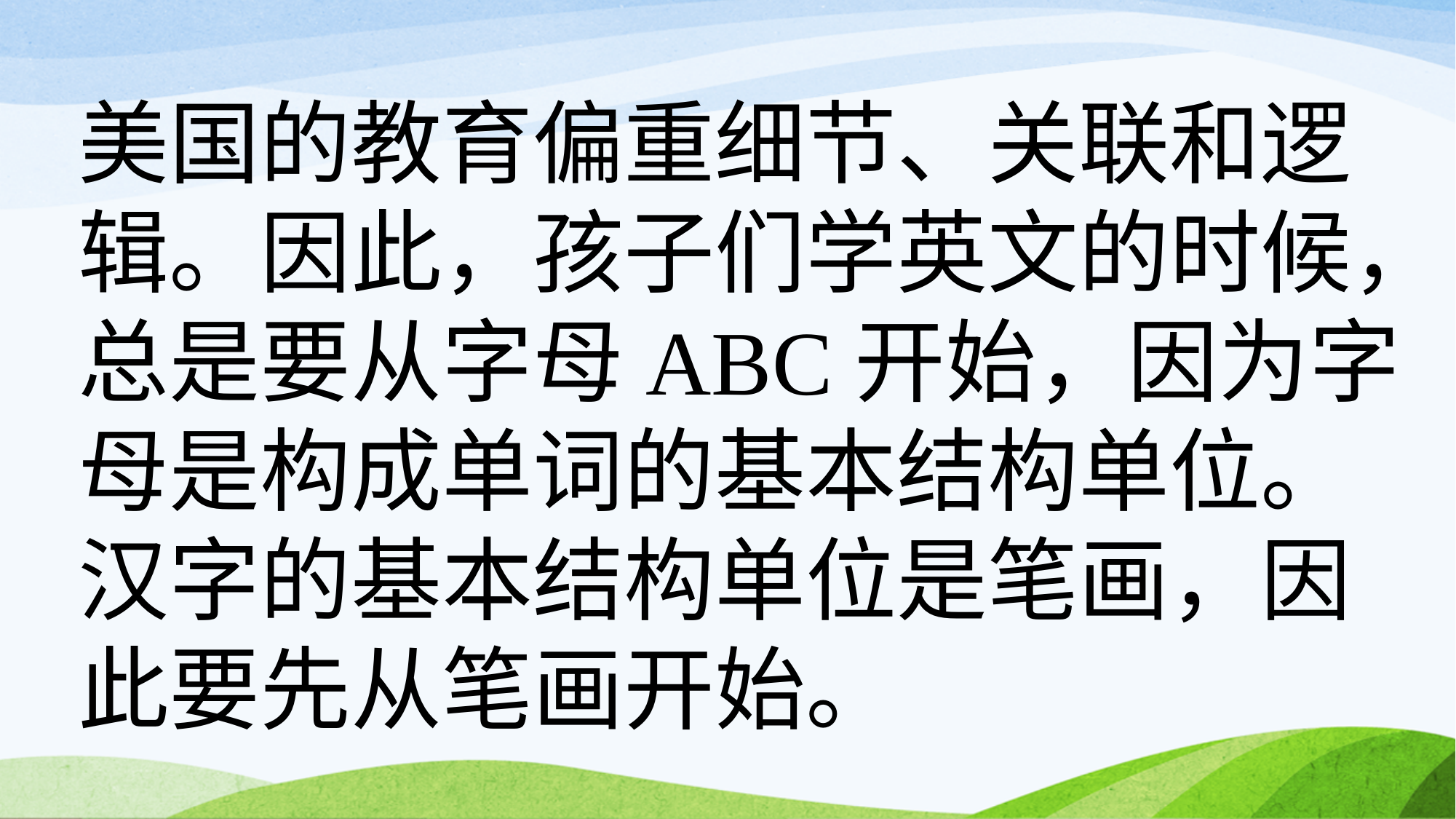

美国的教育偏重细节、关联和逻辑。因此，孩子们学英文的时候，总是要从字母ABC开始，因为字母是构成单词的基本结构单位。汉字的基本结构单位是笔画，因此要先从笔画开始。